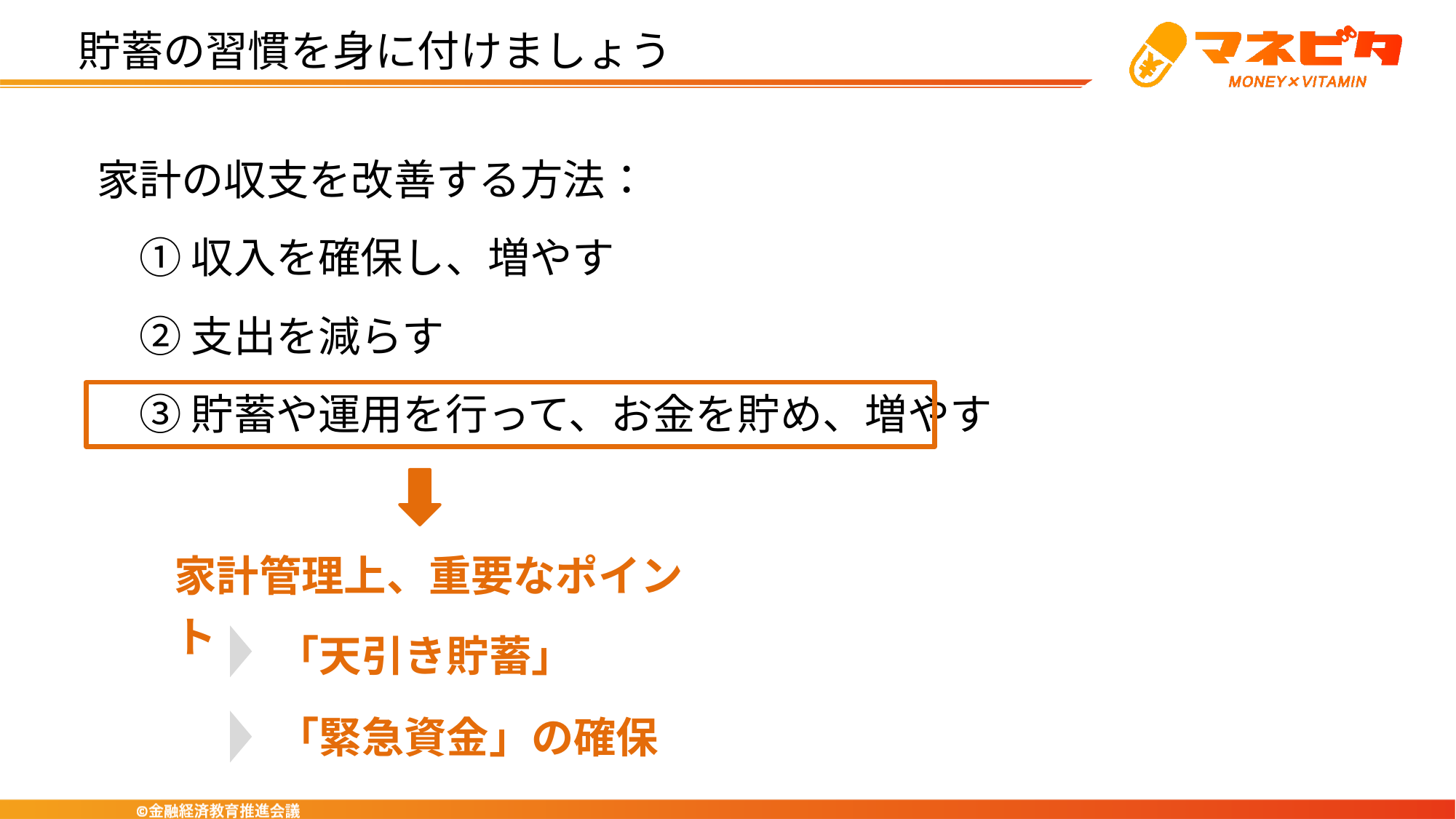

貯蓄の習慣を身に付けましょう
家計の収支を改善する方法：
　① 収入を確保し、増やす
　② 支出を減らす
　③ 貯蓄や運用を行って、お金を貯め、増やす

家計管理上、重要なポイント
「天引き貯蓄」

「緊急資金」の確保